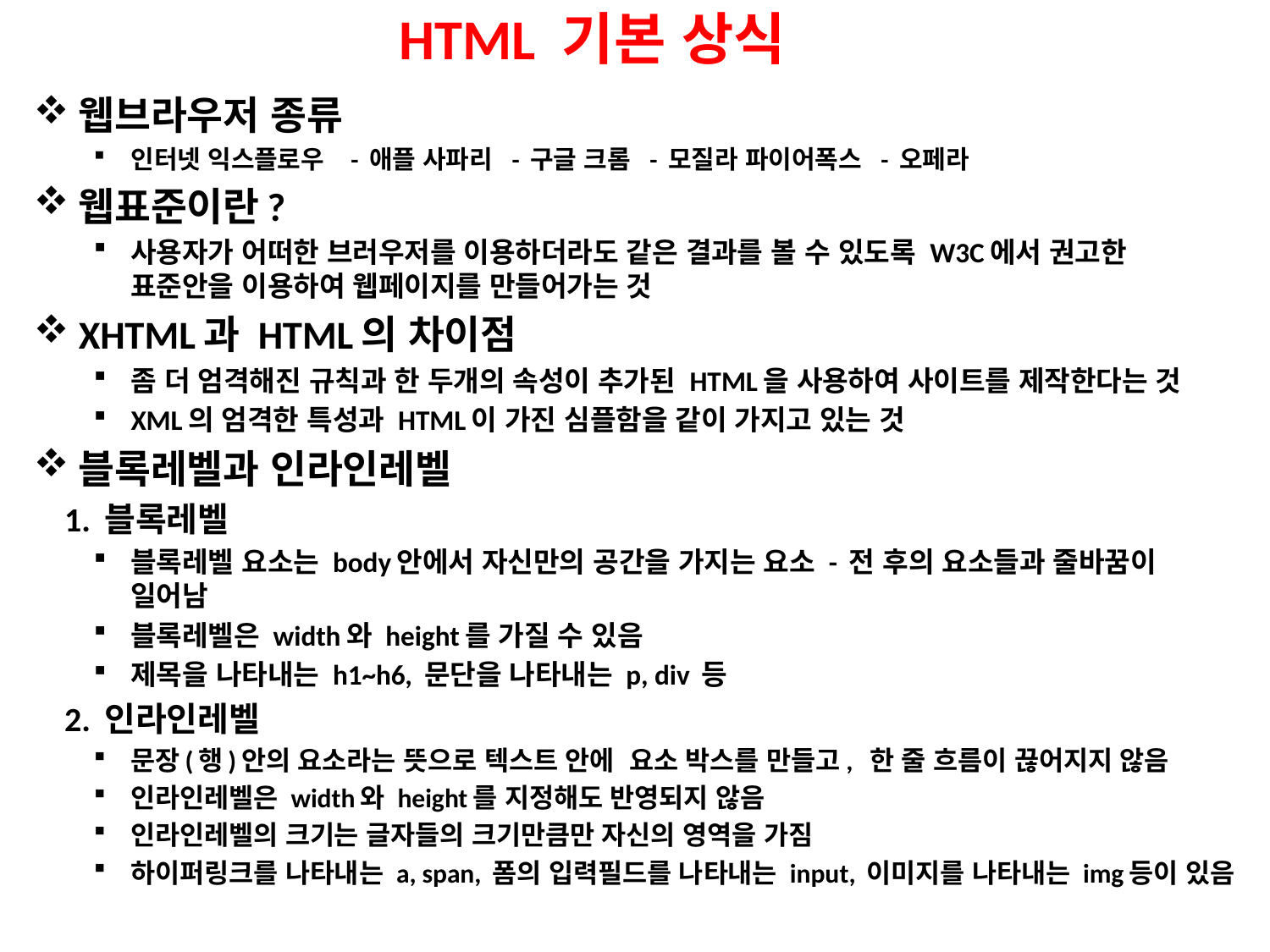

# HTML 기본 상식
웹브라우저 종류
인터넷 익스플로우   - 애플 사파리  - 구글 크롬  - 모질라 파이어폭스  - 오페라
웹표준이란?
사용자가 어떠한 브러우저를 이용하더라도 같은 결과를 볼 수 있도록 W3C에서 권고한 표준안을 이용하여 웹페이지를 만들어가는 것
XHTML과 HTML의 차이점
좀 더 엄격해진 규칙과 한 두개의 속성이 추가된 HTML을 사용하여 사이트를 제작한다는 것
XML의 엄격한 특성과 HTML이 가진 심플함을 같이 가지고 있는 것
블록레벨과 인라인레벨
    1. 블록레벨
블록레벨 요소는 body안에서 자신만의 공간을 가지는 요소 - 전 후의 요소들과 줄바꿈이 일어남
블록레벨은 width와 height를 가질 수 있음
제목을 나타내는 h1~h6, 문단을 나타내는 p, div 등
    2. 인라인레벨
문장(행)안의 요소라는 뜻으로 텍스트 안에  요소 박스를 만들고,  한 줄 흐름이 끊어지지 않음
인라인레벨은 width와 height를 지정해도 반영되지 않음
인라인레벨의 크기는 글자들의 크기만큼만 자신의 영역을 가짐
하이퍼링크를 나타내는 a, span, 폼의 입력필드를 나타내는 input, 이미지를 나타내는 img등이 있음